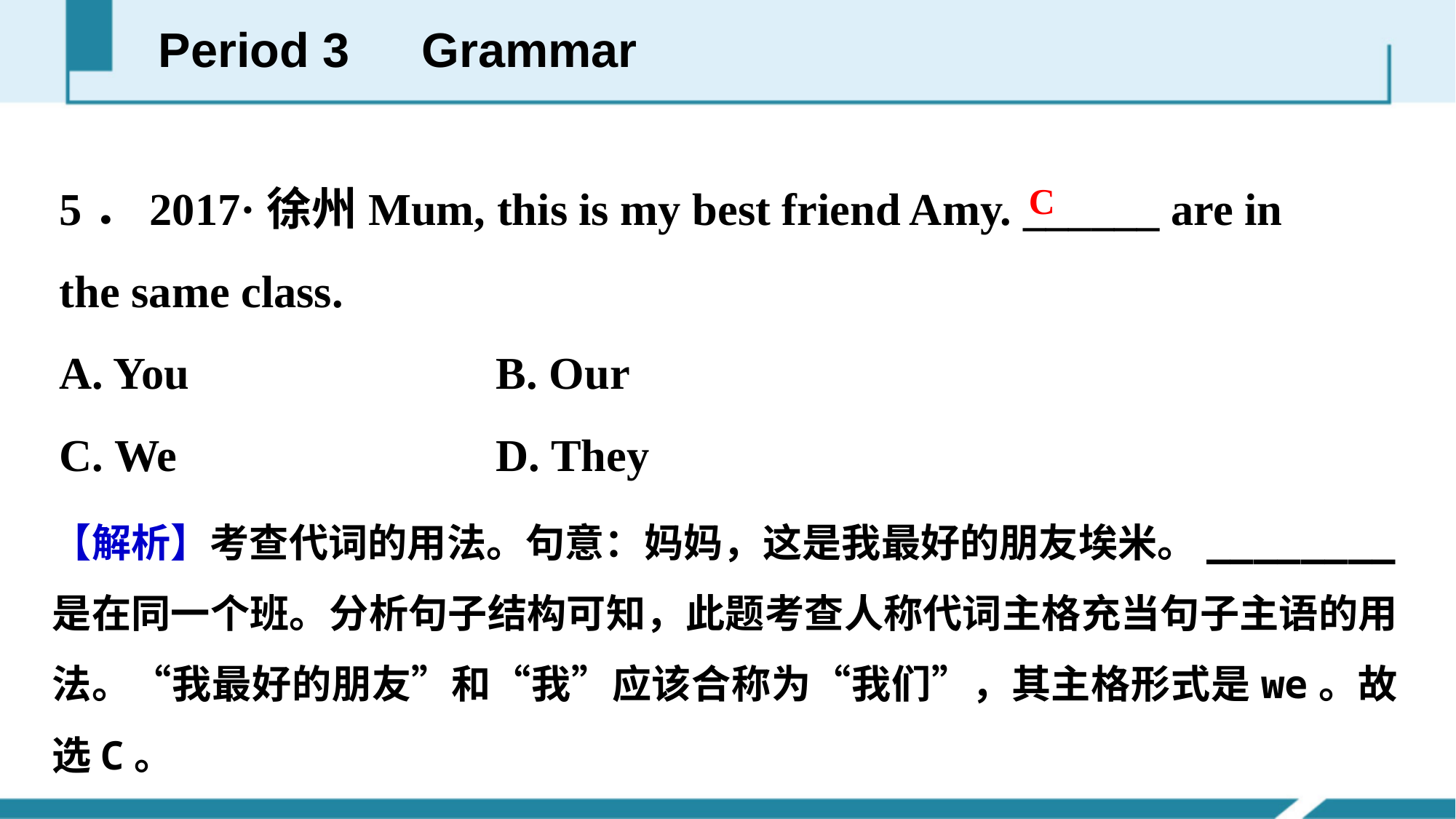

Period 3　Grammar
5．2017·徐州Mum, this is my best friend Amy. ______ are in the same class.
A. You  			B. Our
C. We  			D. They
C
【解析】考查代词的用法。句意：妈妈，这是我最好的朋友埃米。________是在同一个班。分析句子结构可知，此题考查人称代词主格充当句子主语的用法。“我最好的朋友”和“我”应该合称为“我们”，其主格形式是we。故选C。